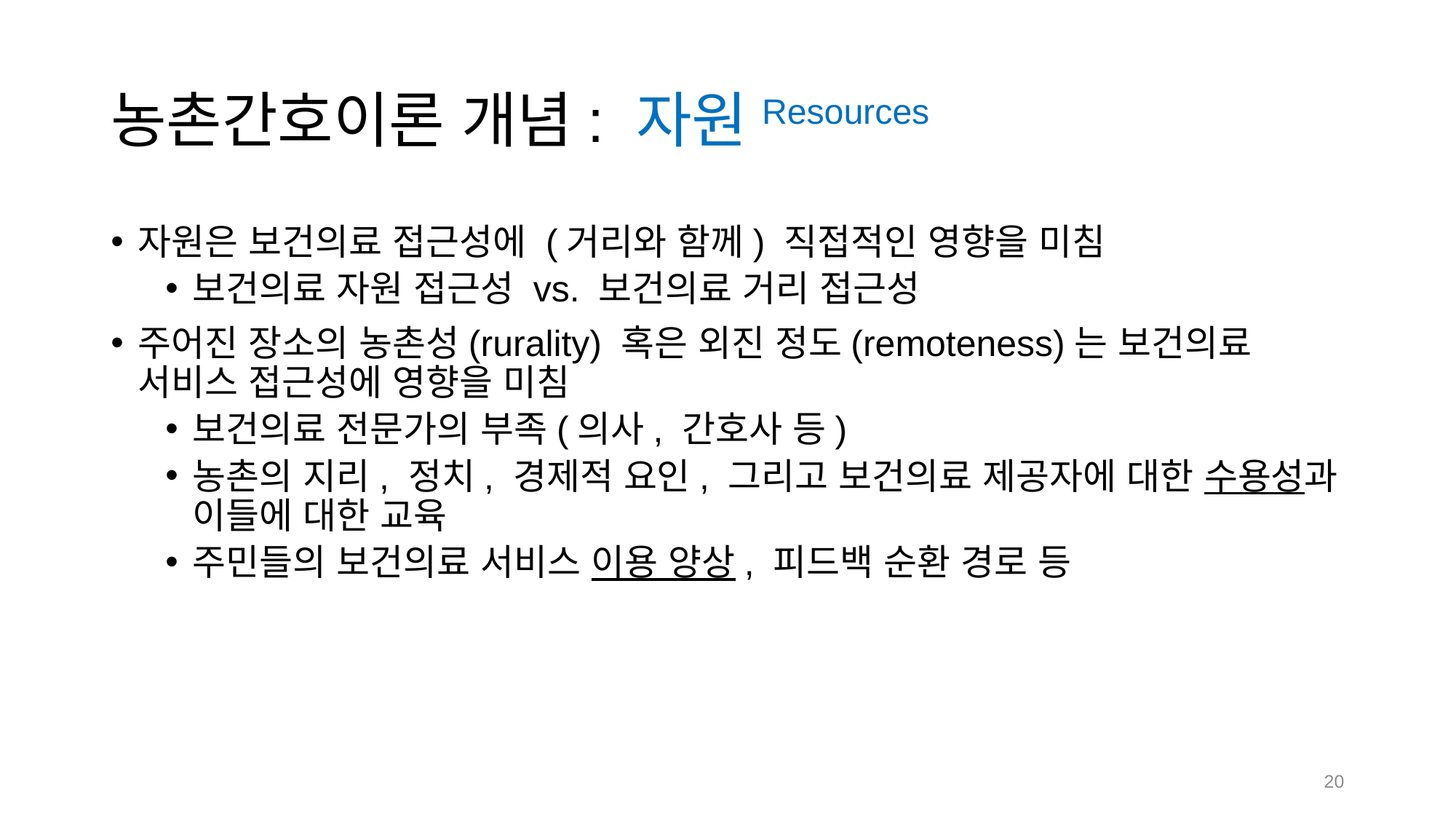

# 농촌간호이론 개념: 자원Resources
자원은 보건의료 접근성에 (거리와 함께) 직접적인 영향을 미침
보건의료 자원 접근성 vs. 보건의료 거리 접근성
주어진 장소의 농촌성(rurality) 혹은 외진 정도(remoteness)는 보건의료 서비스 접근성에 영향을 미침
보건의료 전문가의 부족(의사, 간호사 등)
농촌의 지리, 정치, 경제적 요인, 그리고 보건의료 제공자에 대한 수용성과 이들에 대한 교육
주민들의 보건의료 서비스 이용 양상, 피드백 순환 경로 등
20